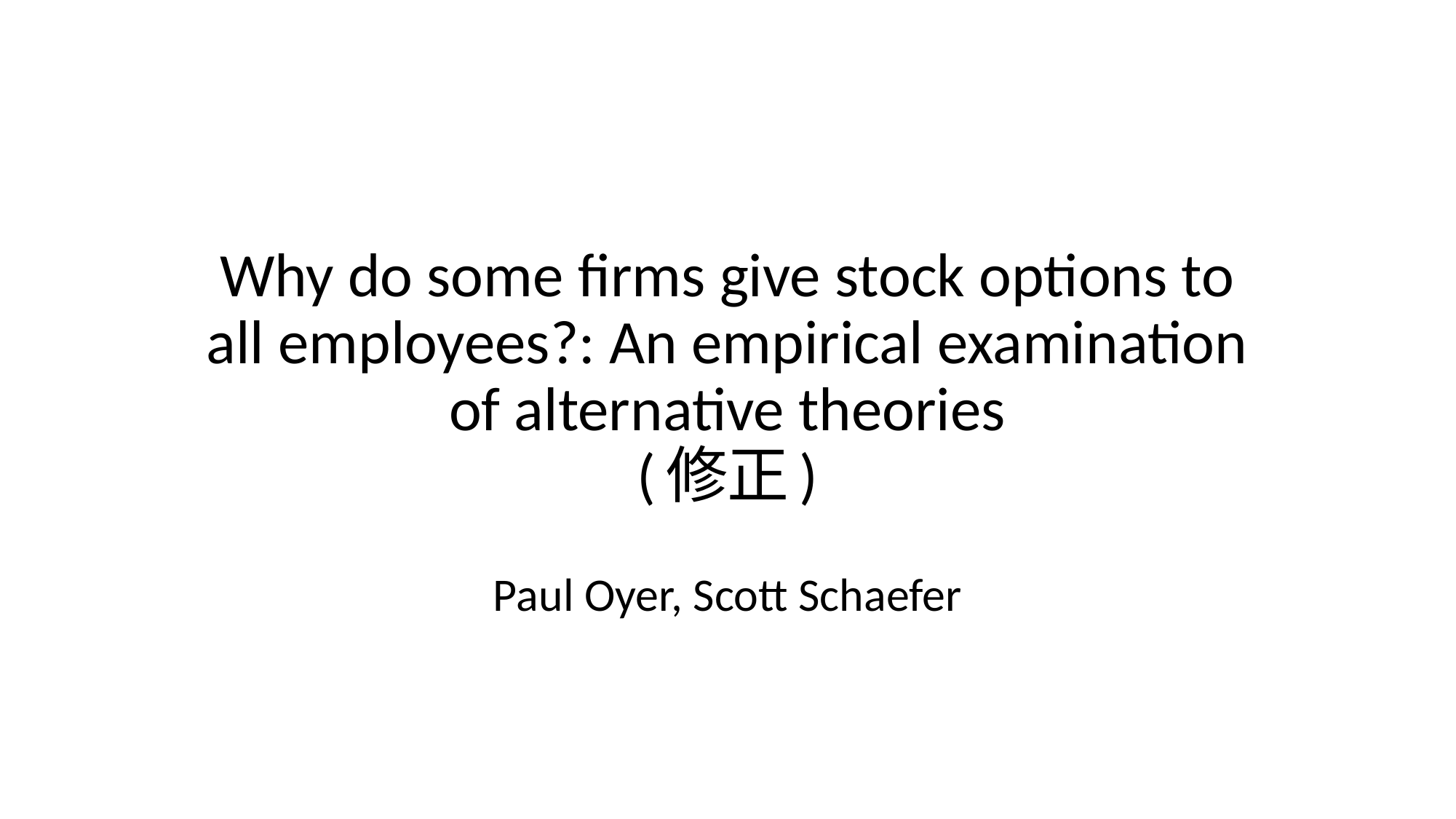

# Why do some firms give stock options to all employees?: An empirical examination of alternative theories (修正)

Paul Oyer, Scott Schaefer